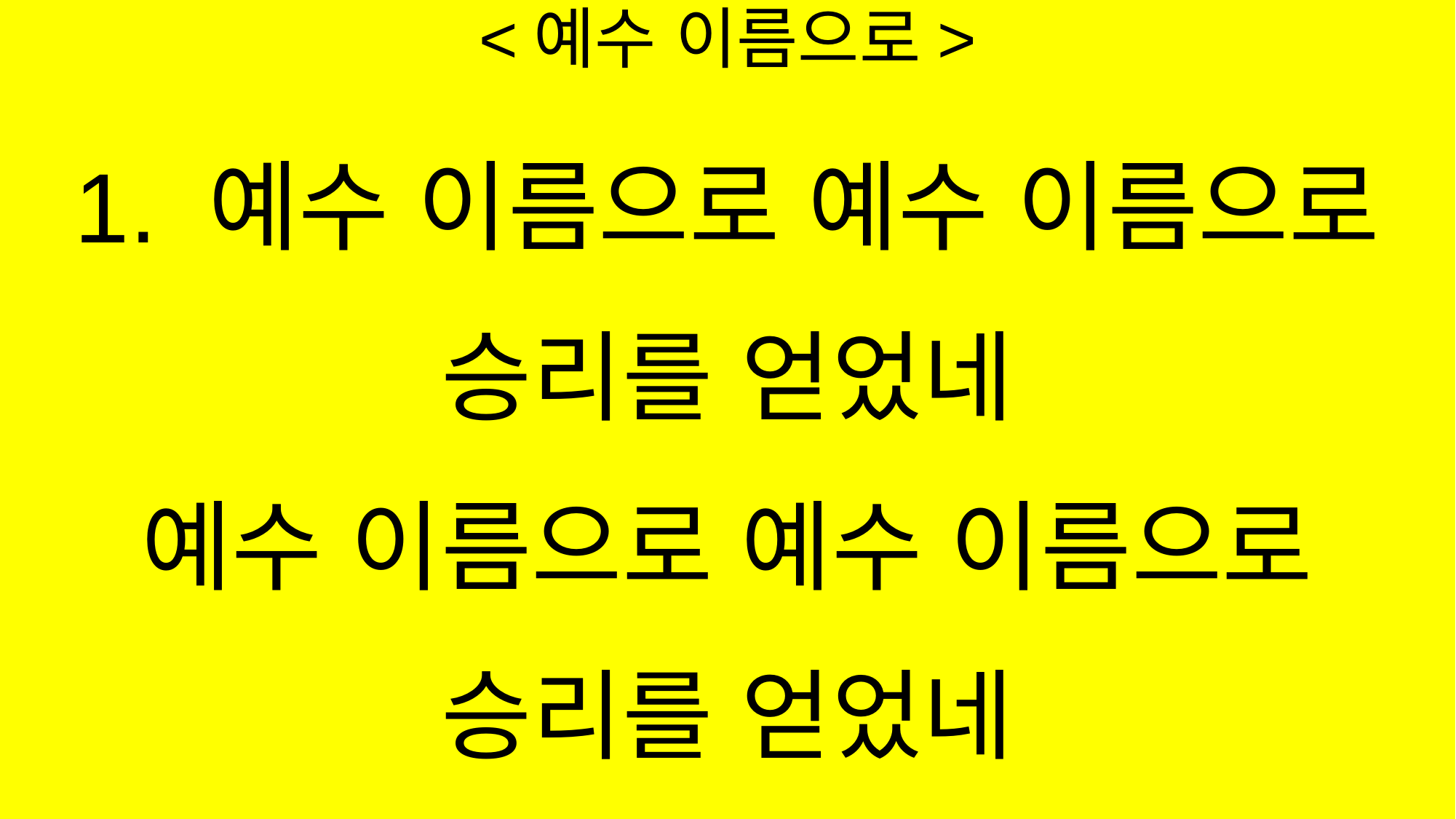

# <예수 이름으로>
1. 예수 이름으로 예수 이름으로

승리를 얻었네

예수 이름으로 예수 이름으로

승리를 얻었네